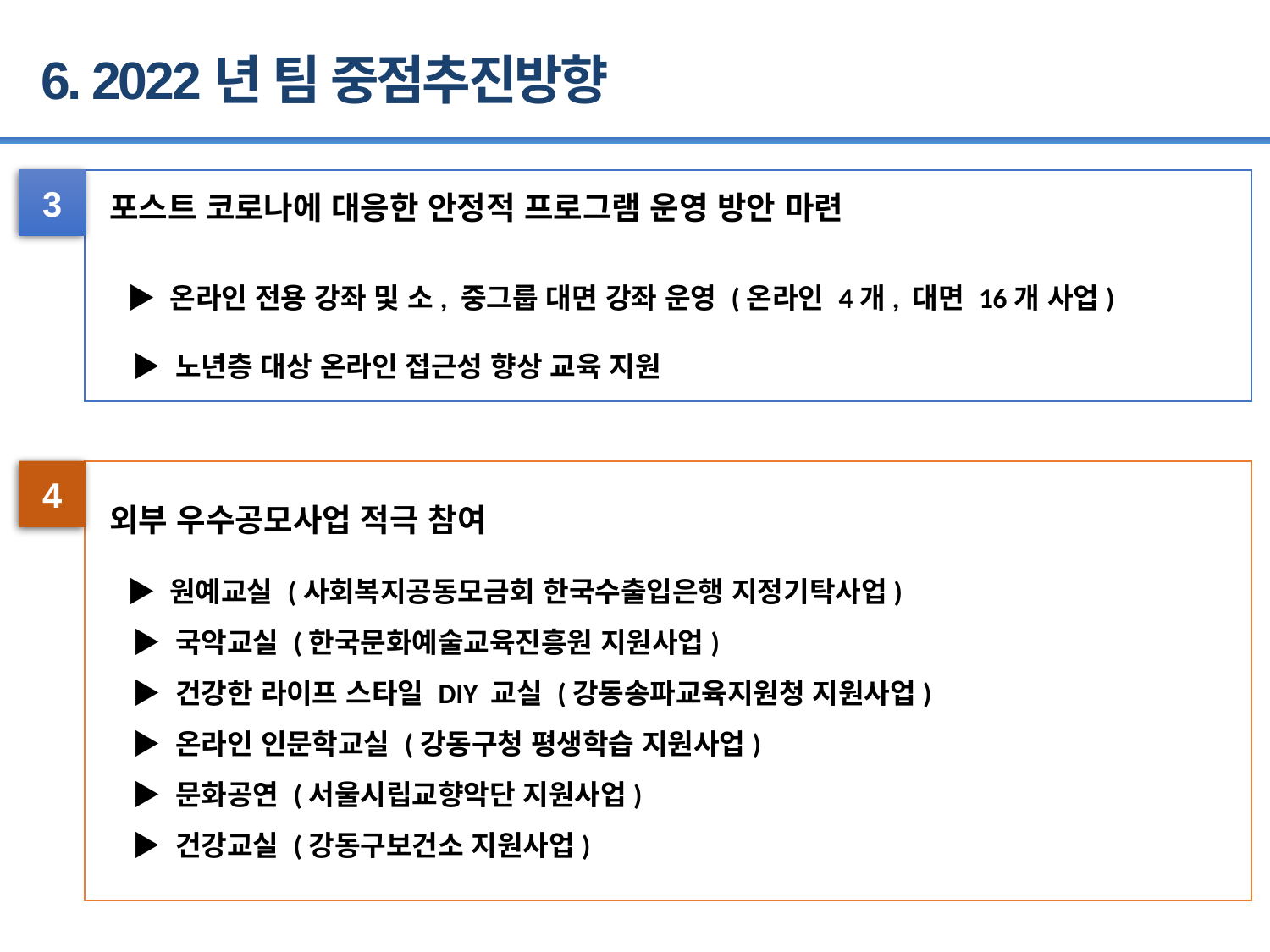

6. 2022년 팀 중점추진방향
3
포스트 코로나에 대응한 안정적 프로그램 운영 방안 마련

  ▶ 온라인 전용 강좌 및 소, 중그룹 대면 강좌 운영 (온라인 4개, 대면 16개 사업)
   ▶ 노년층 대상 온라인 접근성 향상 교육 지원

4
외부 우수공모사업 적극 참여

  ▶ 원예교실 (사회복지공동모금회 한국수출입은행 지정기탁사업)
   ▶ 국악교실 (한국문화예술교육진흥원 지원사업)
   ▶ 건강한 라이프 스타일 DIY 교실 (강동송파교육지원청 지원사업)
   ▶ 온라인 인문학교실 (강동구청 평생학습 지원사업)
   ▶ 문화공연 (서울시립교향악단 지원사업)
   ▶ 건강교실 (강동구보건소 지원사업)